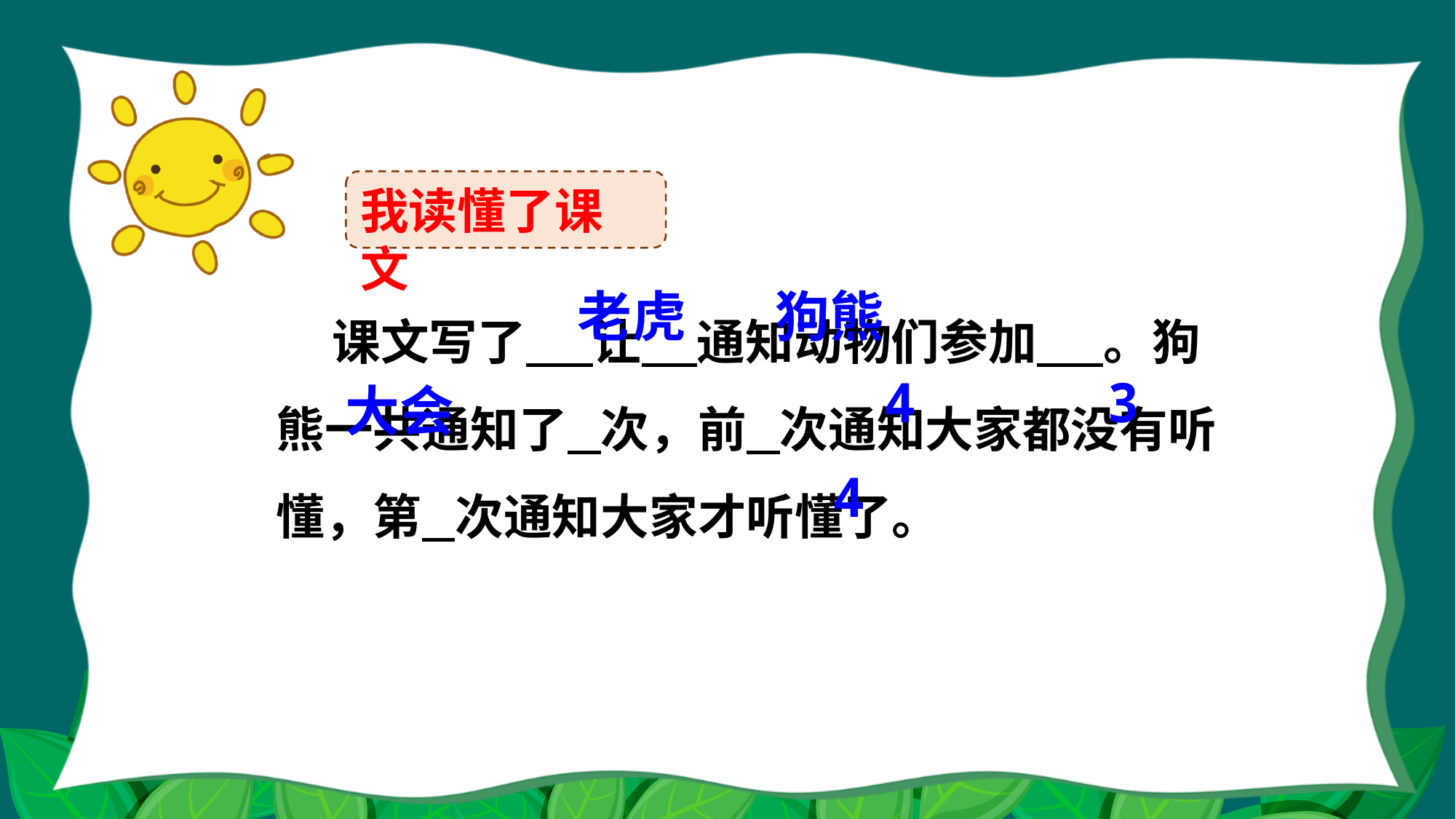

我读懂了课文
    课文写了      让     通知动物们参加      。狗熊一共通知了   次，前   次通知大家都没有听懂，第   次通知大家才听懂了。
老虎
狗熊
4
3
大会
4